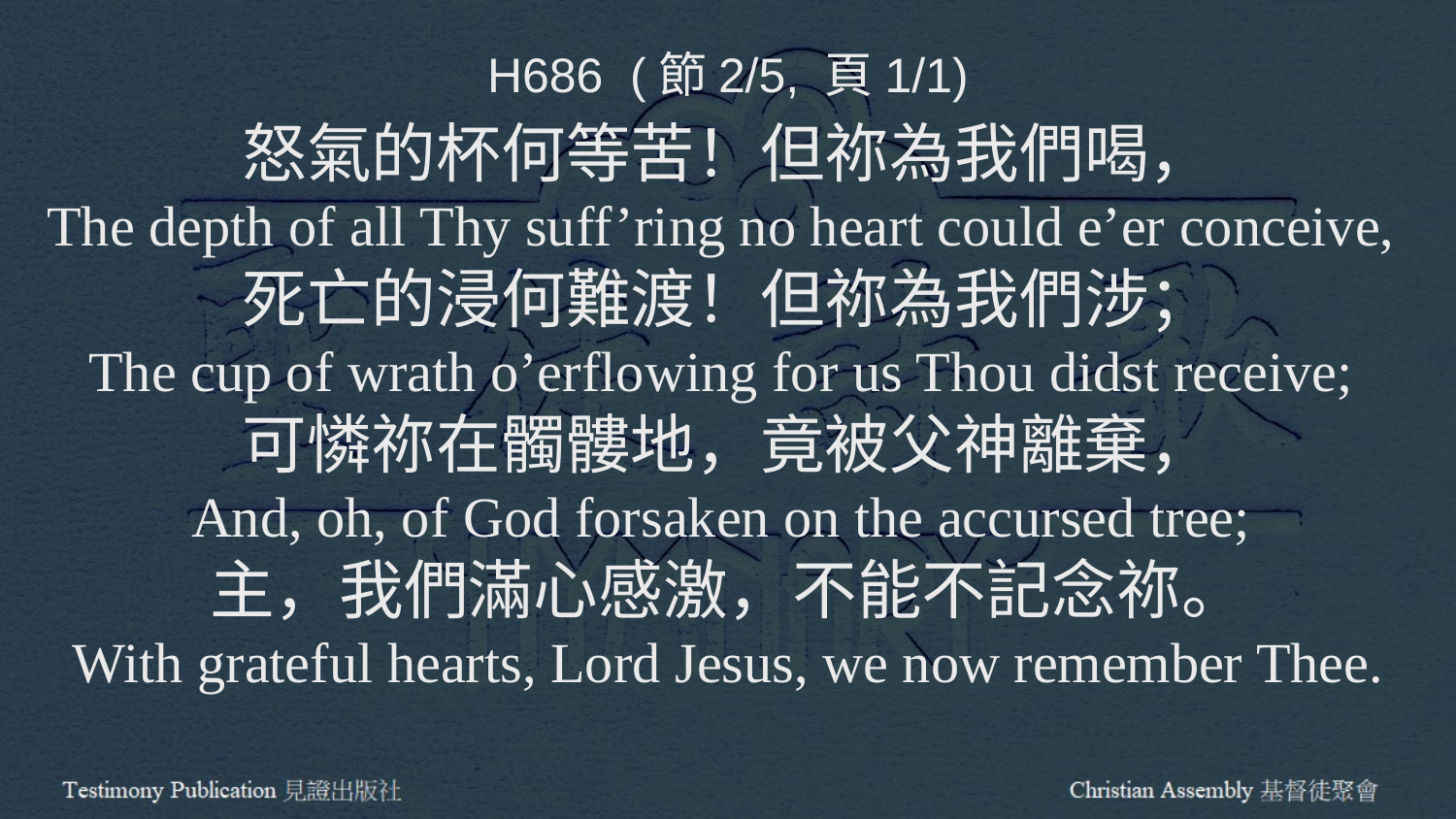

H686  (節2/5, 頁1/1)
怒氣的杯何等苦！但祢為我們喝，
The depth of all Thy suff’ring no heart could e’er conceive,
死亡的浸何難渡！但祢為我們涉；
The cup of wrath o’erflowing for us Thou didst receive;
可憐祢在髑髏地，竟被父神離棄，
And, oh, of God forsaken on the accursed tree;
主，我們滿心感激，不能不記念祢。
With grateful hearts, Lord Jesus, we now remember Thee.